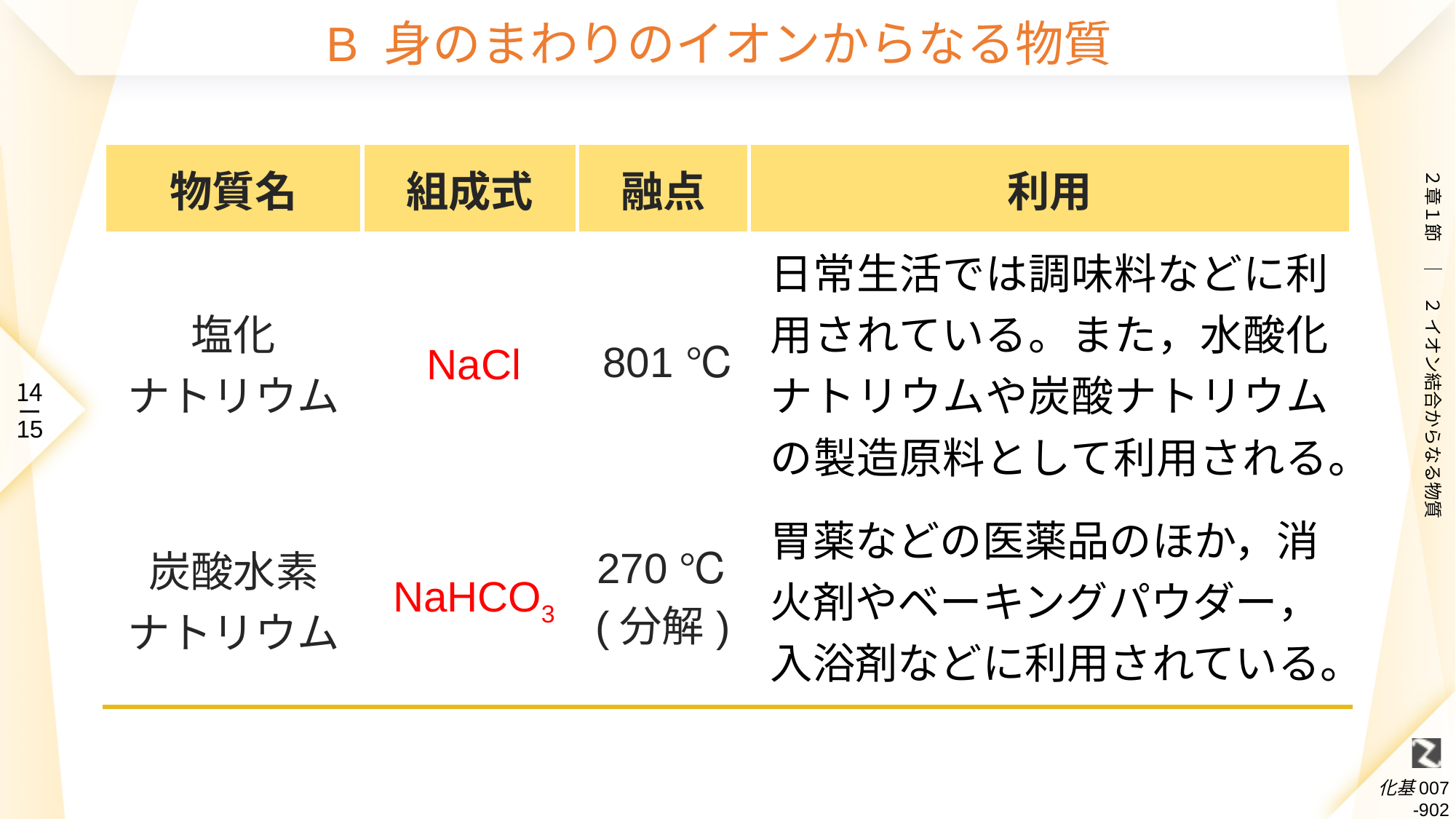

# B 身のまわりのイオンからなる物質
| 物質名 | 組成式 | 融点 | 利用 |
| --- | --- | --- | --- |
| 塩化 ナトリウム |  | 801 ℃ | 日常生活では調味料などに利用されている。また，水酸化ナトリウムや炭酸ナトリウムの製造原料として利用される。 |
| 炭酸水素 ナトリウム |  | 270 ℃ (分解) | 胃薬などの医薬品のほか，消火剤やベーキングパウダー，入浴剤などに利用されている。 |
NaCl
NaHCO3